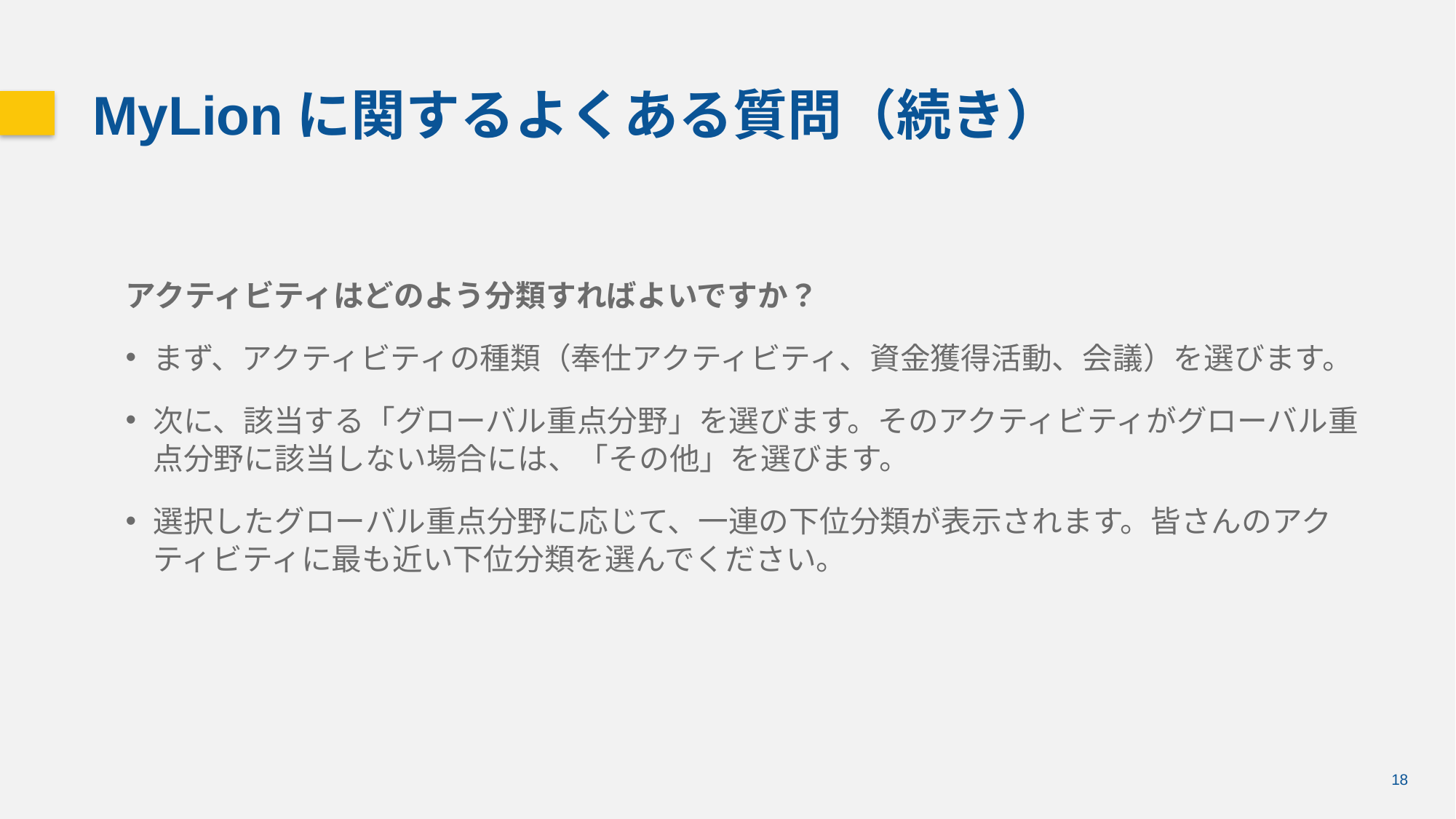

MyLionに関するよくある質問（続き）
アクティビティはどのよう分類すればよいですか？
まず、アクティビティの種類（奉仕アクティビティ、資金獲得活動、会議）を選びます。
次に、該当する「グローバル重点分野」を選びます。そのアクティビティがグローバル重点分野に該当しない場合には、「その他」を選びます。
選択したグローバル重点分野に応じて、一連の下位分類が表示されます。皆さんのアクティビティに最も近い下位分類を選んでください。